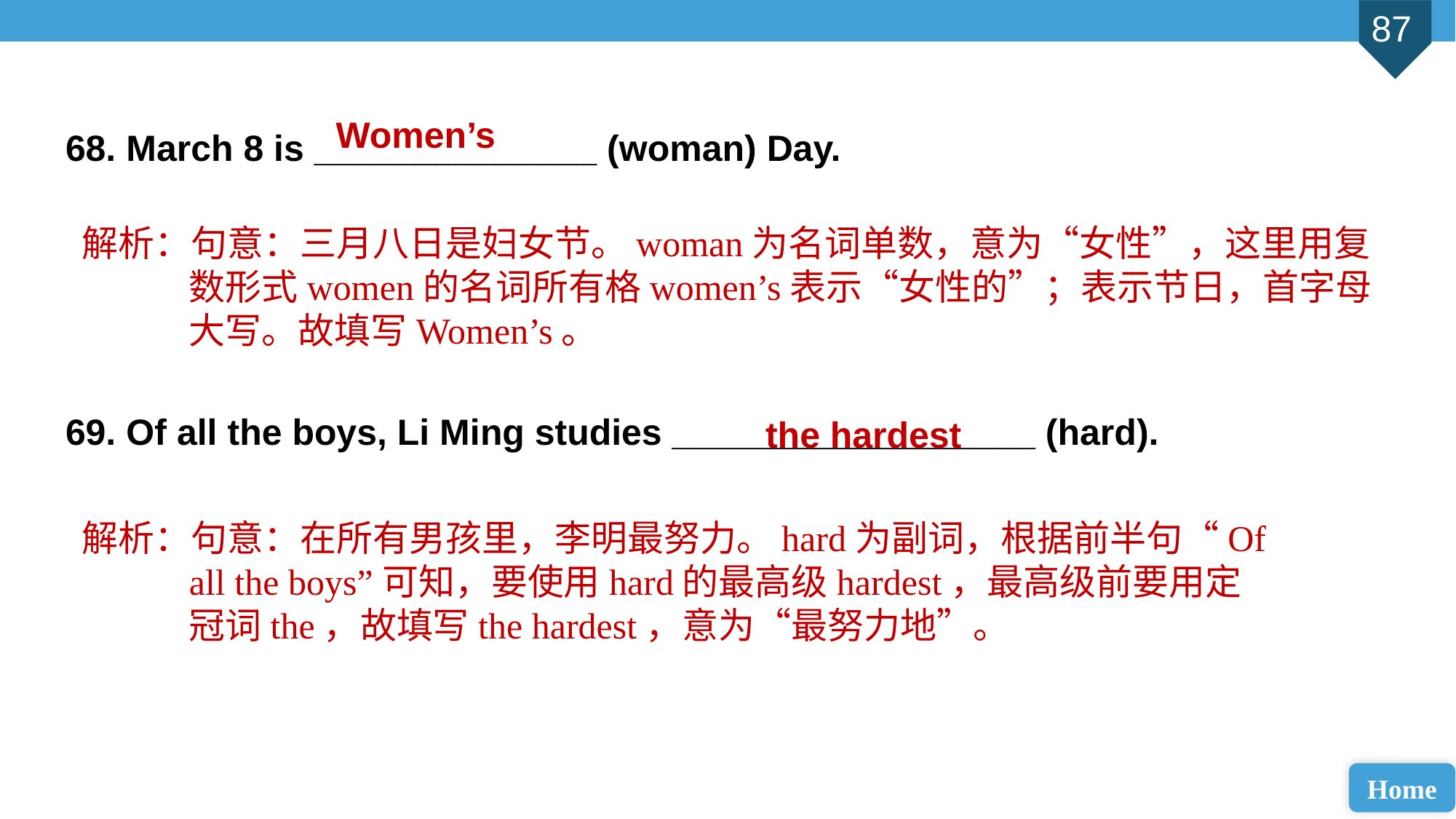

68. March 8 is ______________ (woman) Day.

69. Of all the boys, Li Ming studies __________________ (hard).
Women’s
解析：句意：三月八日是妇女节。woman为名词单数，意为“女性”，这里用复数形式women的名词所有格women’s表示“女性的”；表示节日，首字母大写。故填写Women’s。
the hardest
解析：句意：在所有男孩里，李明最努力。hard为副词，根据前半句“Of all the boys”可知，要使用hard的最高级hardest，最高级前要用定冠词the，故填写the hardest，意为“最努力地”。